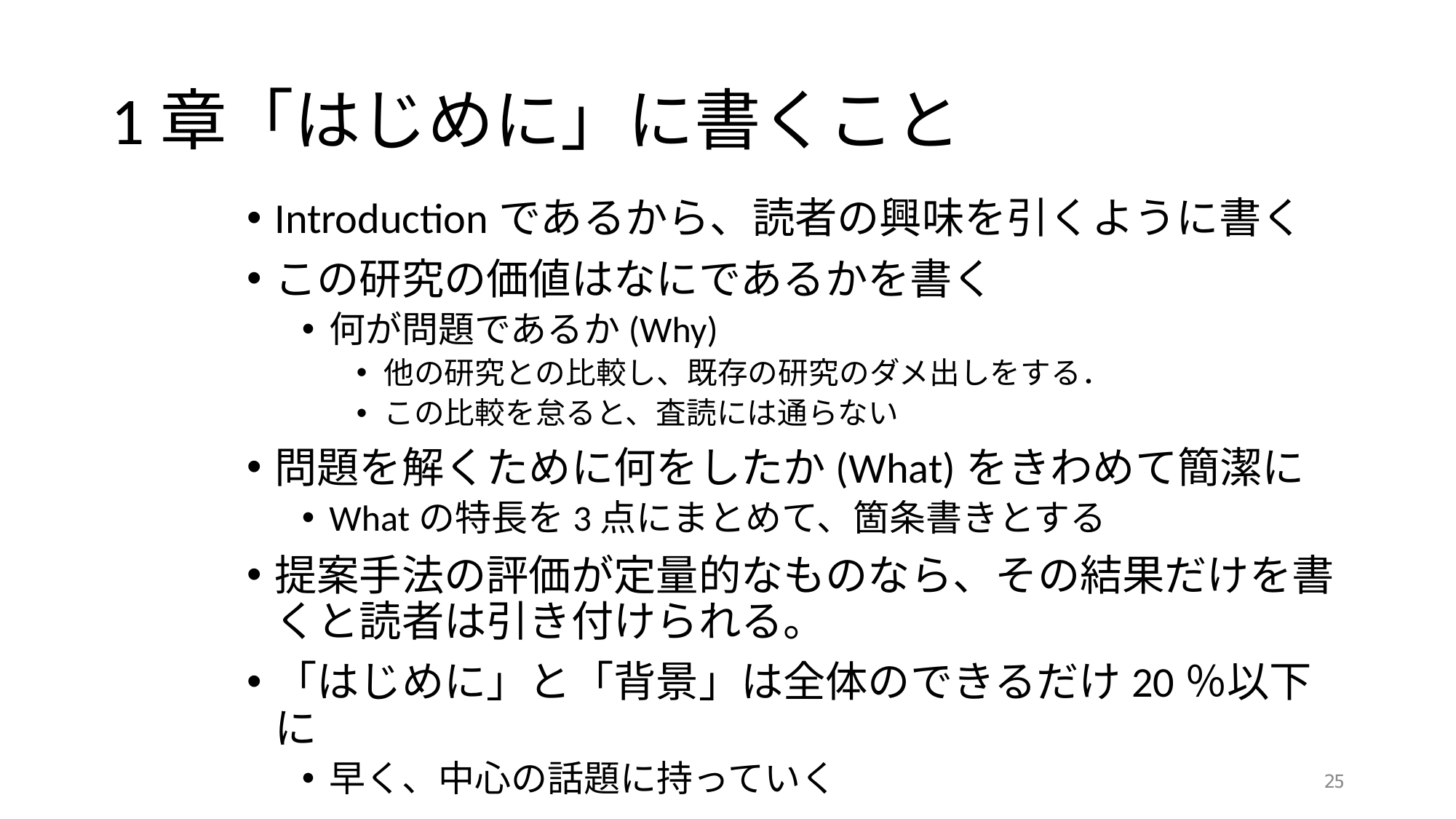

# 1章「はじめに」に書くこと
Introductionであるから、読者の興味を引くように書く
この研究の価値はなにであるかを書く
何が問題であるか(Why)
他の研究との比較し、既存の研究のダメ出しをする．
この比較を怠ると、査読には通らない
問題を解くために何をしたか(What)をきわめて簡潔に
Whatの特長を3点にまとめて、箇条書きとする
提案手法の評価が定量的なものなら、その結果だけを書くと読者は引き付けられる。
「はじめに」と「背景」は全体のできるだけ20％以下に
早く、中心の話題に持っていく

25